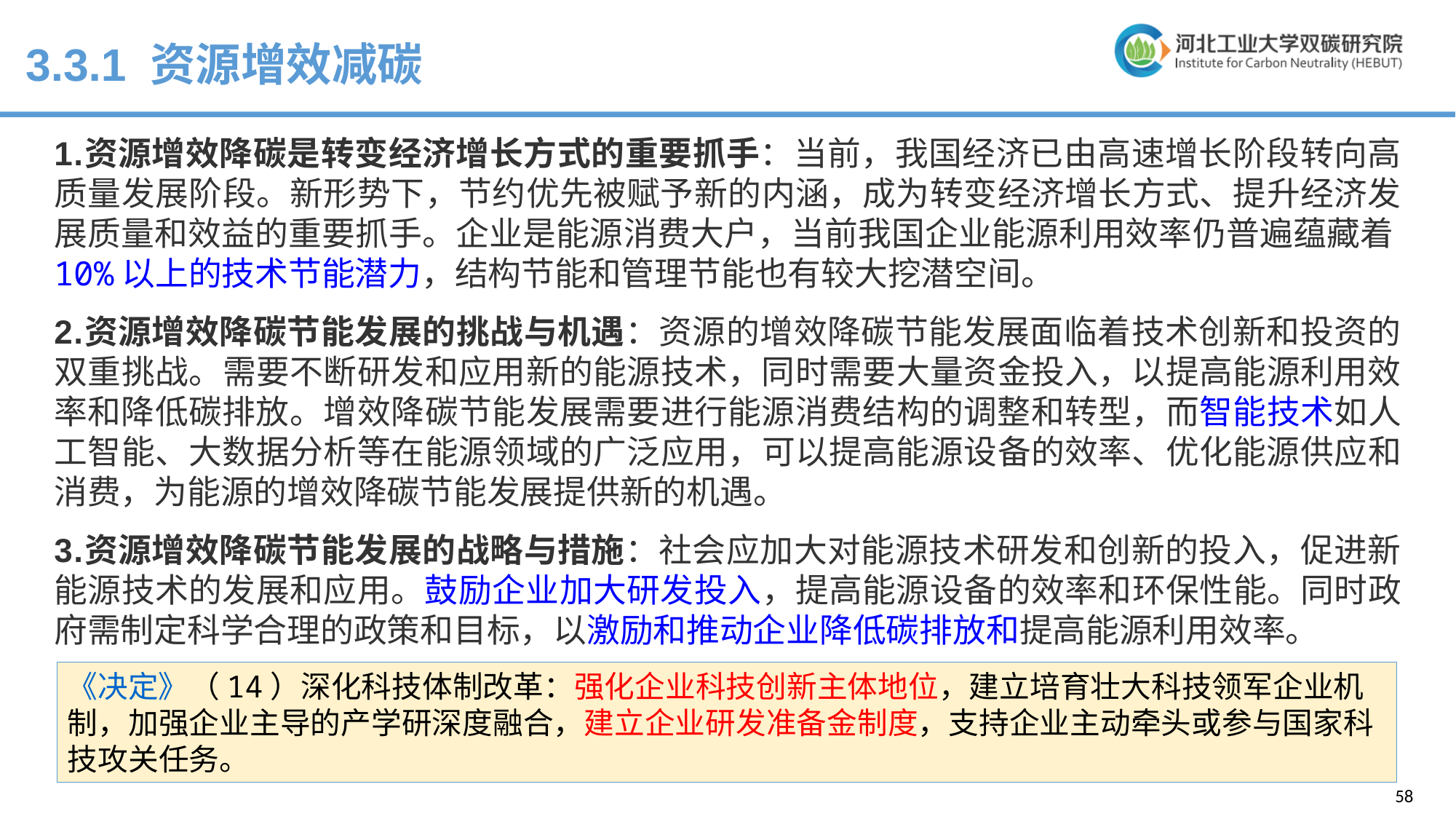

3.3.1 资源增效减碳

资源增效降碳是转变经济增长方式的重要抓手：当前，我国经济已由高速增长阶段转向高质量发展阶段。新形势下，节约优先被赋予新的内涵，成为转变经济增长方式、提升经济发展质量和效益的重要抓手。企业是能源消费大户，当前我国企业能源利用效率仍普遍蕴藏着10%以上的技术节能潜力，结构节能和管理节能也有较大挖潜空间。
资源增效降碳节能发展的挑战与机遇：资源的增效降碳节能发展面临着技术创新和投资的双重挑战。需要不断研发和应用新的能源技术，同时需要大量资金投入，以提高能源利用效率和降低碳排放。增效降碳节能发展需要进行能源消费结构的调整和转型，而智能技术如人工智能、大数据分析等在能源领域的广泛应用，可以提高能源设备的效率、优化能源供应和消费，为能源的增效降碳节能发展提供新的机遇。
资源增效降碳节能发展的战略与措施：社会应加大对能源技术研发和创新的投入，促进新能源技术的发展和应用。鼓励企业加大研发投入，提高能源设备的效率和环保性能。同时政府需制定科学合理的政策和目标，以激励和推动企业降低碳排放和提高能源利用效率。
《决定》（14）深化科技体制改革：强化企业科技创新主体地位，建立培育壮大科技领军企业机制，加强企业主导的产学研深度融合，建立企业研发准备金制度，支持企业主动牵头或参与国家科技攻关任务。
58